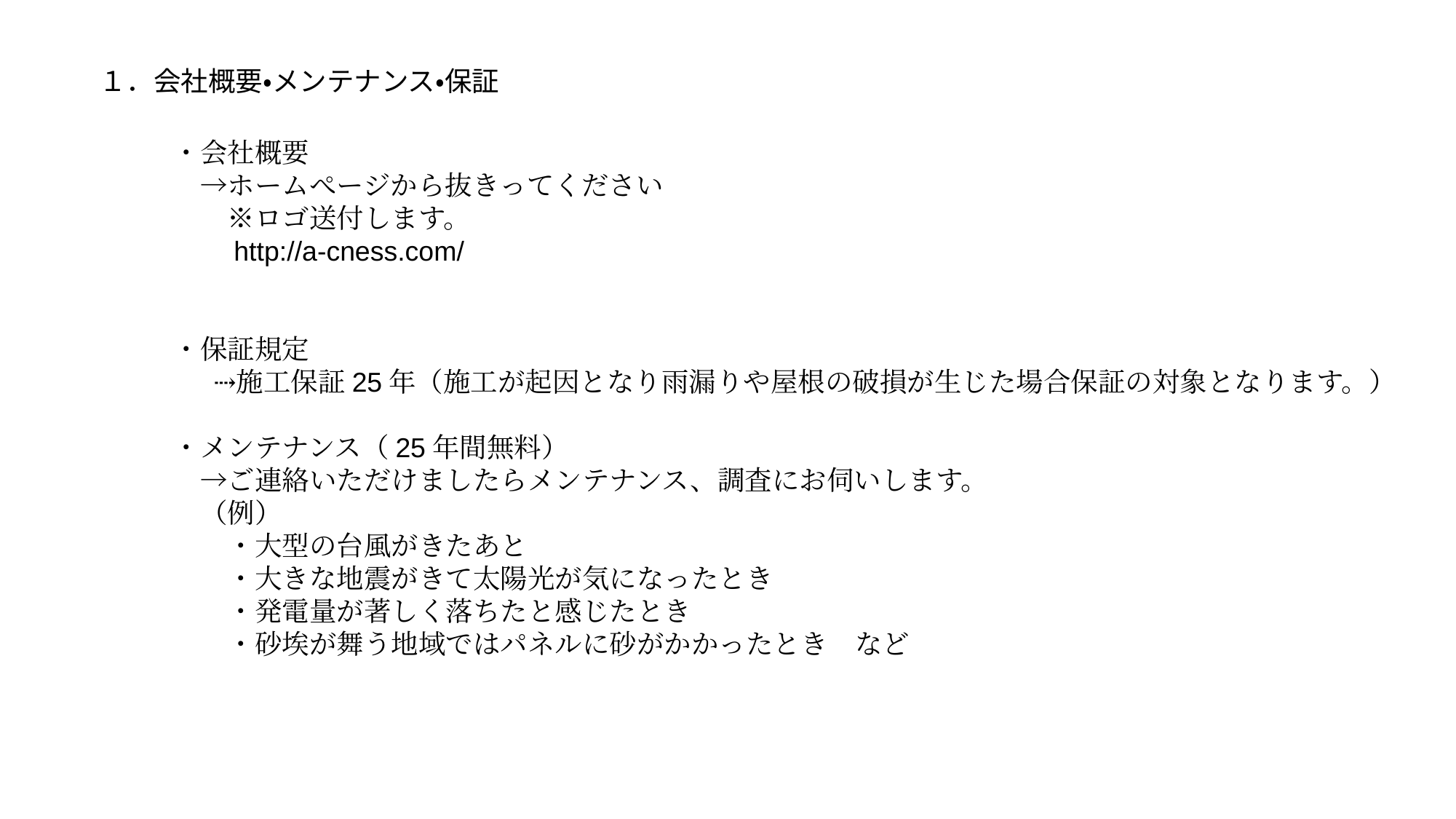

１．会社概要・メンテナンス・保証

・会社概要
　→ホームぺージから抜きってください
　　※ロゴ送付します。
　　http://a-cness.com/

・保証規定
 　⇢施工保証25年（施工が起因となり雨漏りや屋根の破損が生じた場合保証の対象となります。）

・メンテナンス（25年間無料）
　→ご連絡いただけましたらメンテナンス、調査にお伺いします。
　（例）
　　・大型の台風がきたあと
　　・大きな地震がきて太陽光が気になったとき
　　・発電量が著しく落ちたと感じたとき
　　・砂埃が舞う地域ではパネルに砂がかかったとき　など